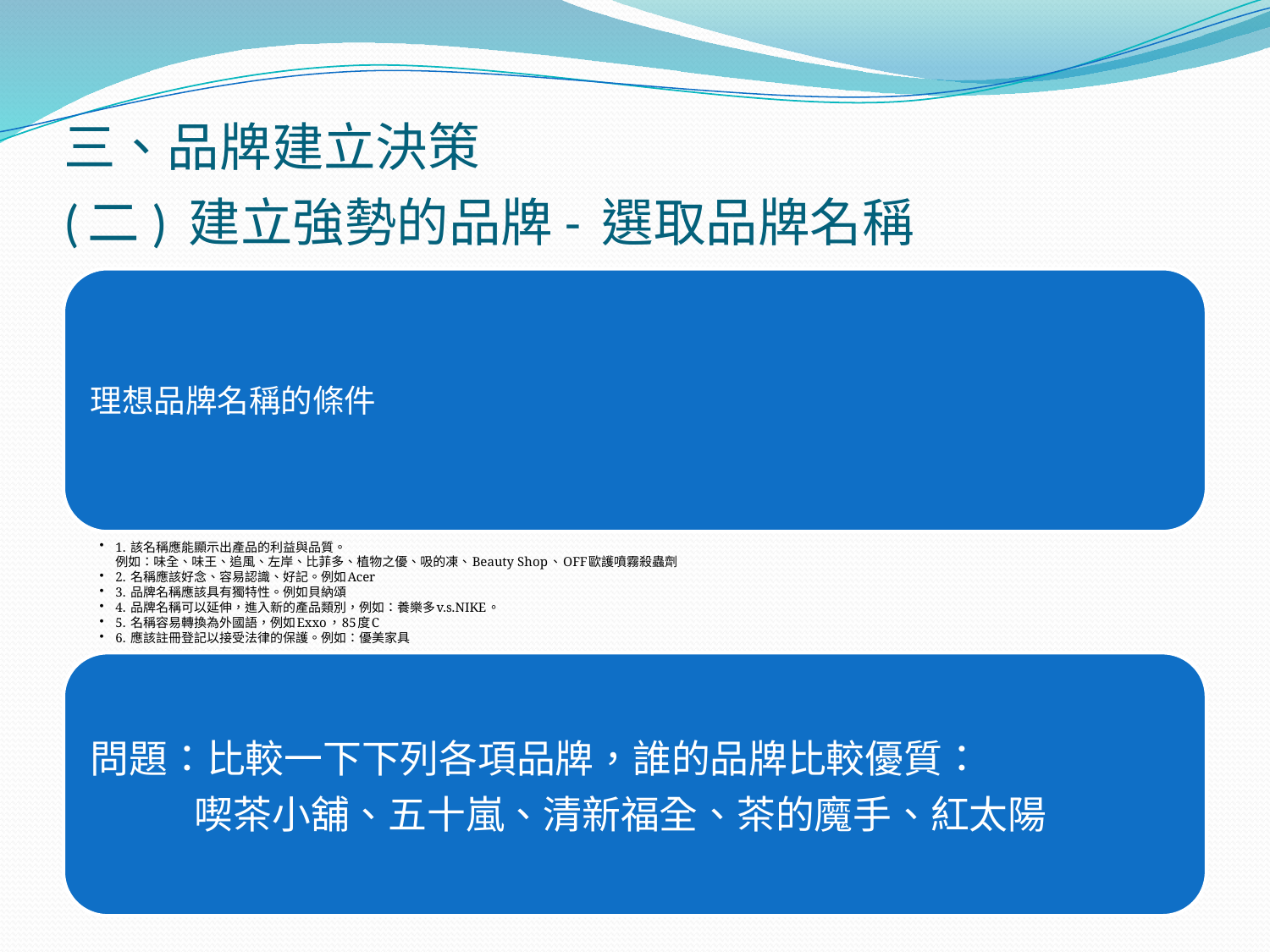

# 三、品牌建立決策 (二) 建立強勢的品牌- 選取品牌名稱
理想品牌名稱的條件
1. 該名稱應能顯示出產品的利益與品質。
例如：味全、味王、追風、左岸、比菲多、植物之優、吸的凍、Beauty Shop、OFF歐護噴霧殺蟲劑
2. 名稱應該好念、容易認識、好記。例如Acer
3. 品牌名稱應該具有獨特性。例如貝納頌
4. 品牌名稱可以延伸，進入新的產品類別，例如：養樂多v.s.NIKE。
5. 名稱容易轉換為外國語，例如Exxo，85度C
6. 應該註冊登記以接受法律的保護。例如：優美家具
問題：比較一下下列各項品牌，誰的品牌比較優質：
            喫茶小舖、五十嵐、清新福全、茶的魔手、紅太陽